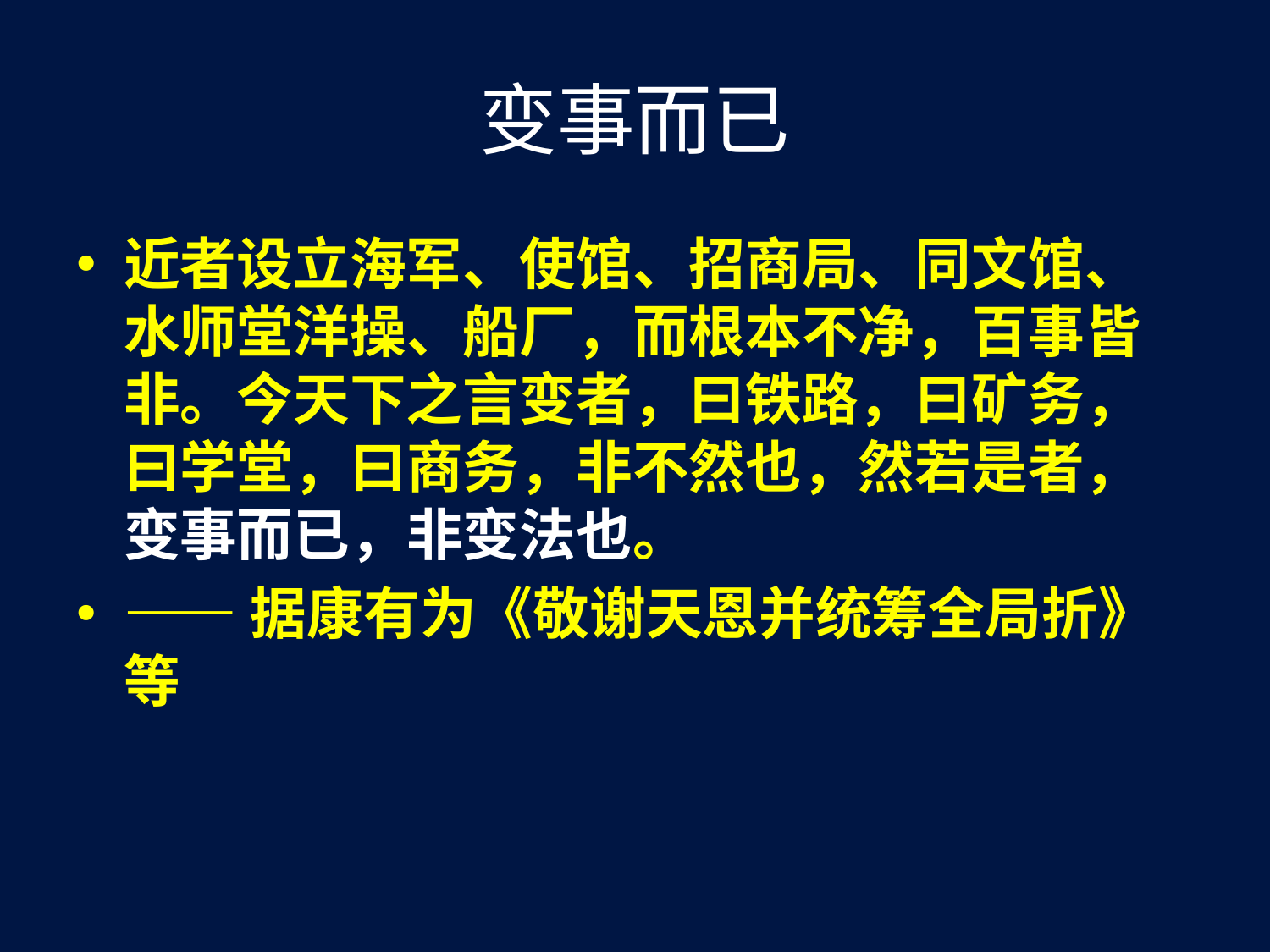

# 变事而已
近者设立海军、使馆、招商局、同文馆、水师堂洋操、船厂，而根本不净，百事皆非。今天下之言变者，曰铁路，曰矿务，曰学堂，曰商务，非不然也，然若是者，变事而已，非变法也。
——据康有为《敬谢天恩并统筹全局折》等